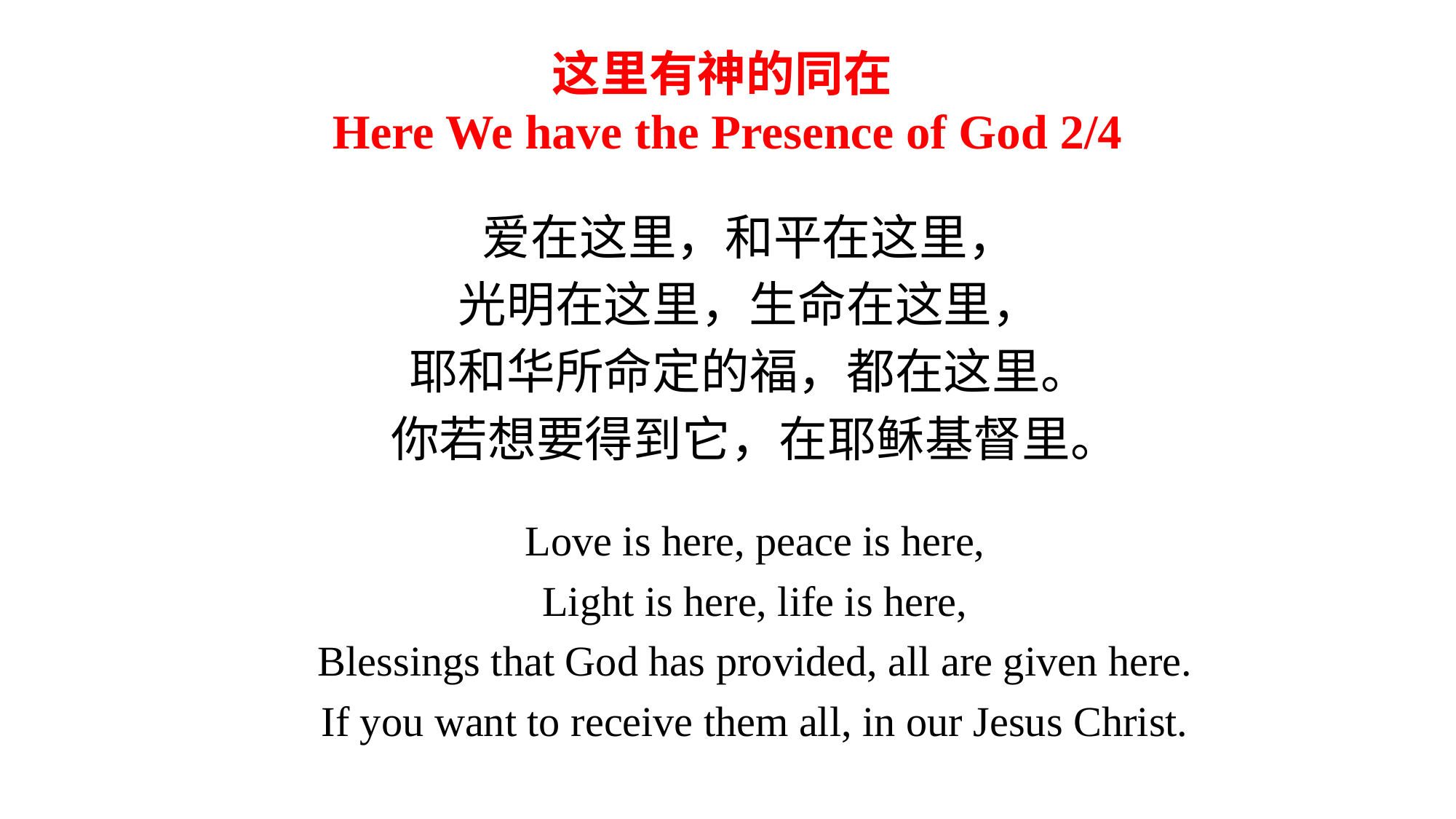

这里有神的同在
Here We have the Presence of God 2/4
爱在这里，和平在这里，
光明在这里，生命在这里，
耶和华所命定的福，都在这里。
你若想要得到它，在耶稣基督里。

Love is here, peace is here,
Light is here, life is here,
Blessings that God has provided, all are given here.
If you want to receive them all, in our Jesus Christ.